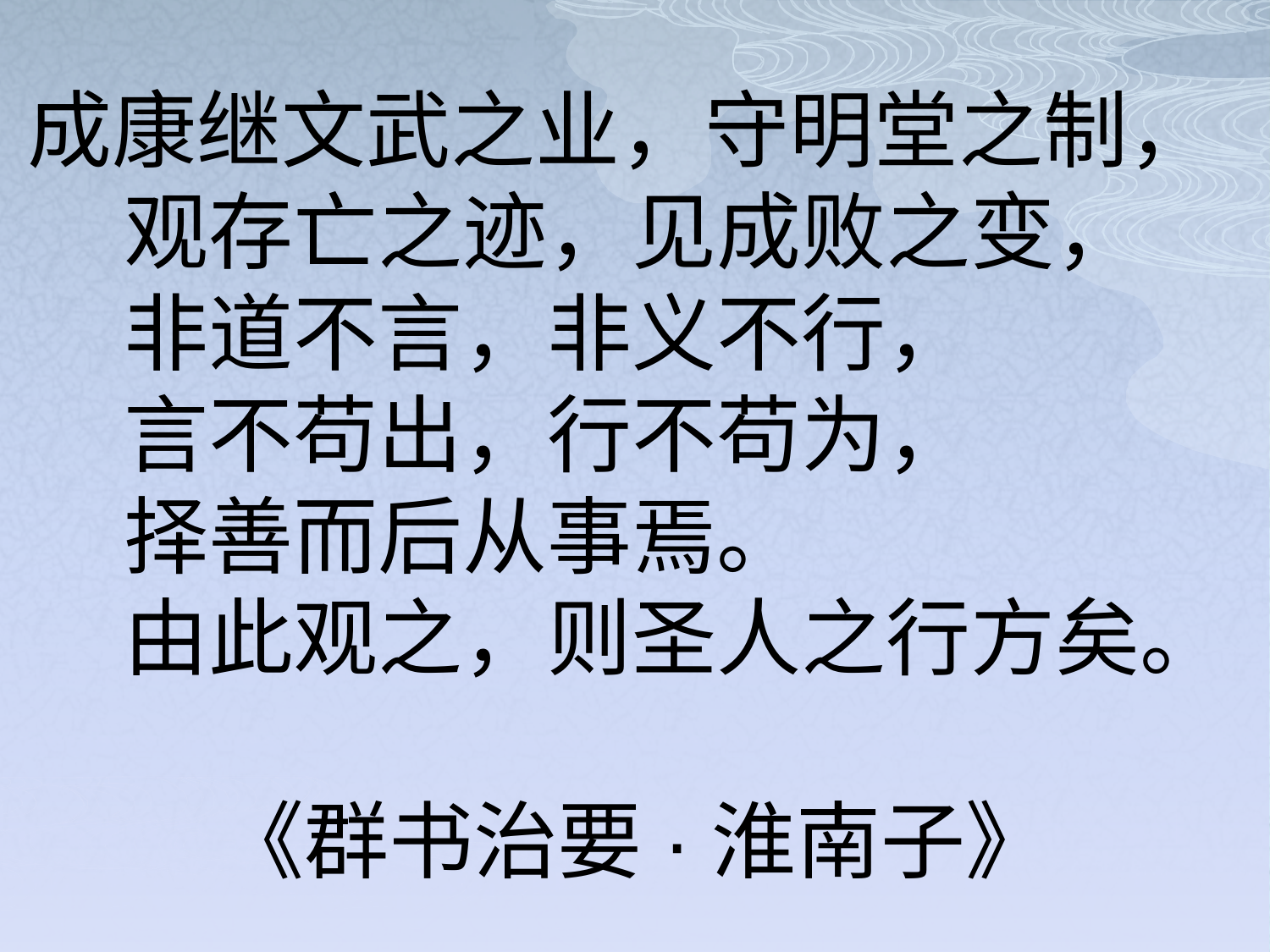

成康继文武之业，守明堂之制，
    观存亡之迹，见成败之变，
    非道不言，非义不行，
    言不苟出，行不苟为，
    择善而后从事焉。
    由此观之，则圣人之行方矣。

         《群书治要·淮南子》